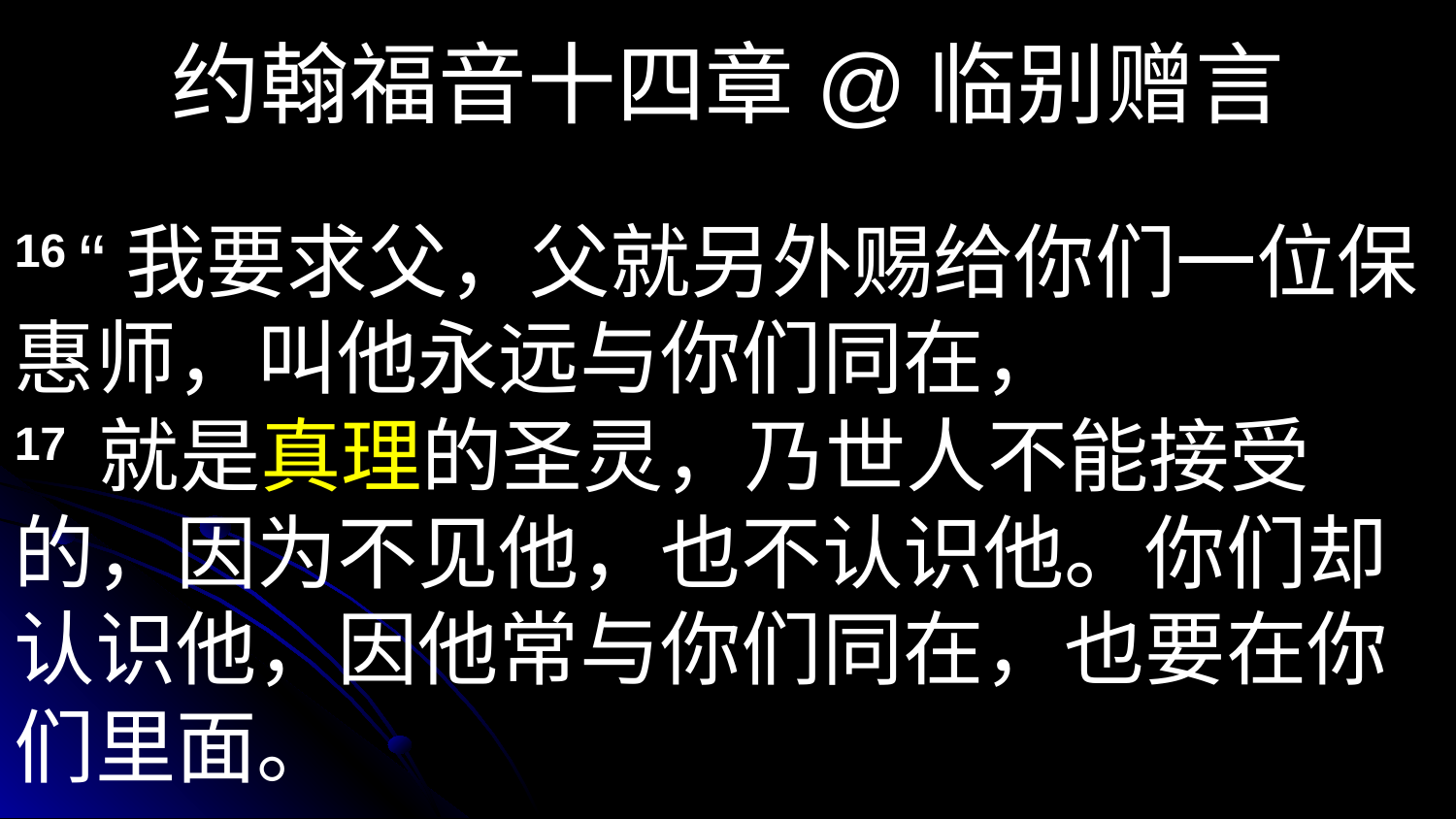

约翰福音十四章@临别赠言
16 “我要求父，父就另外赐给你们一位保惠师，叫他永远与你们同在，
17 就是真理的圣灵，乃世人不能接受的，因为不见他，也不认识他。你们却认识他，因他常与你们同在，也要在你们里面。